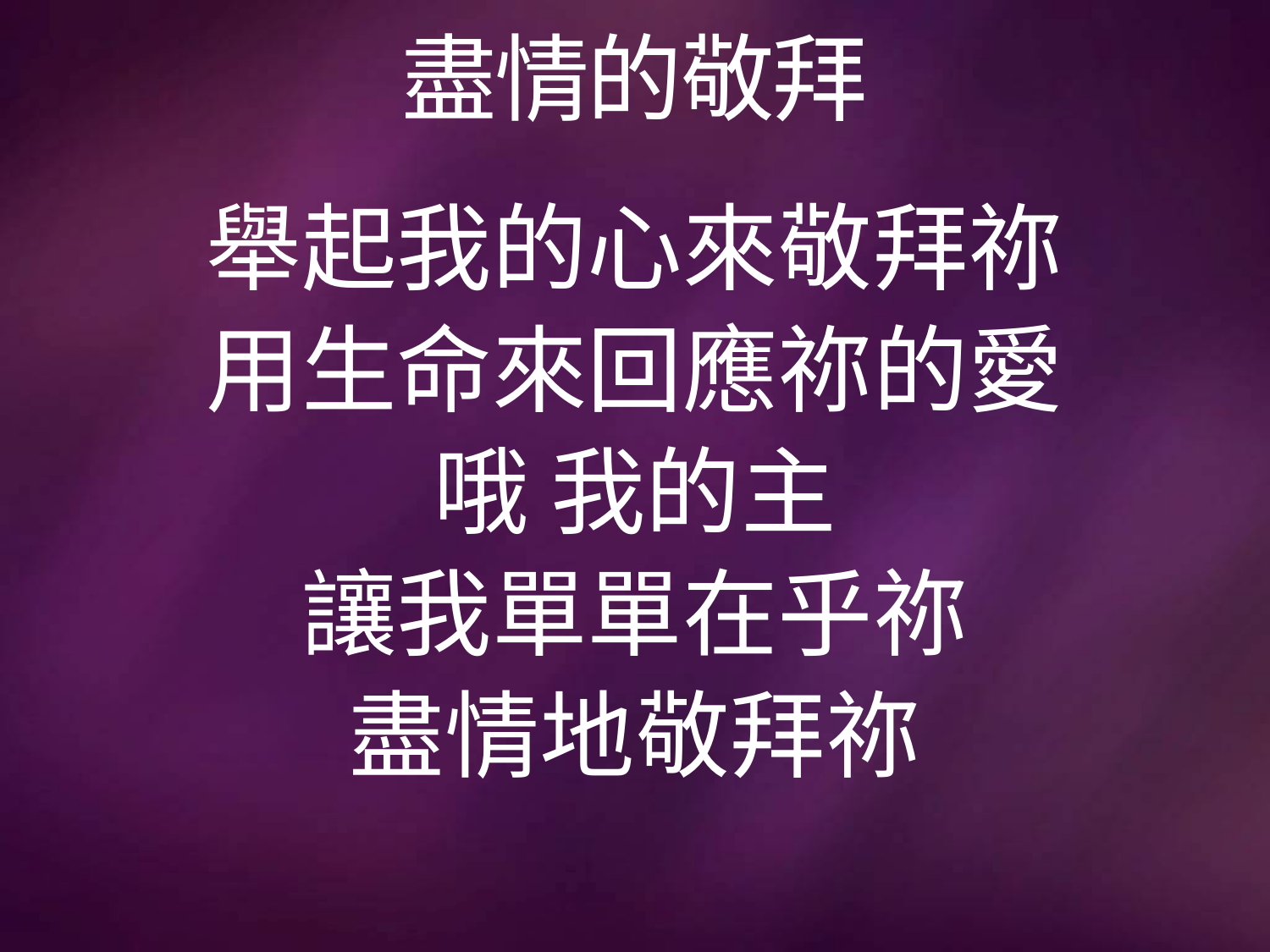

# 盡情的敬拜
舉起我的心來敬拜祢
用生命來回應祢的愛
哦 我的主
讓我單單在乎祢
盡情地敬拜祢